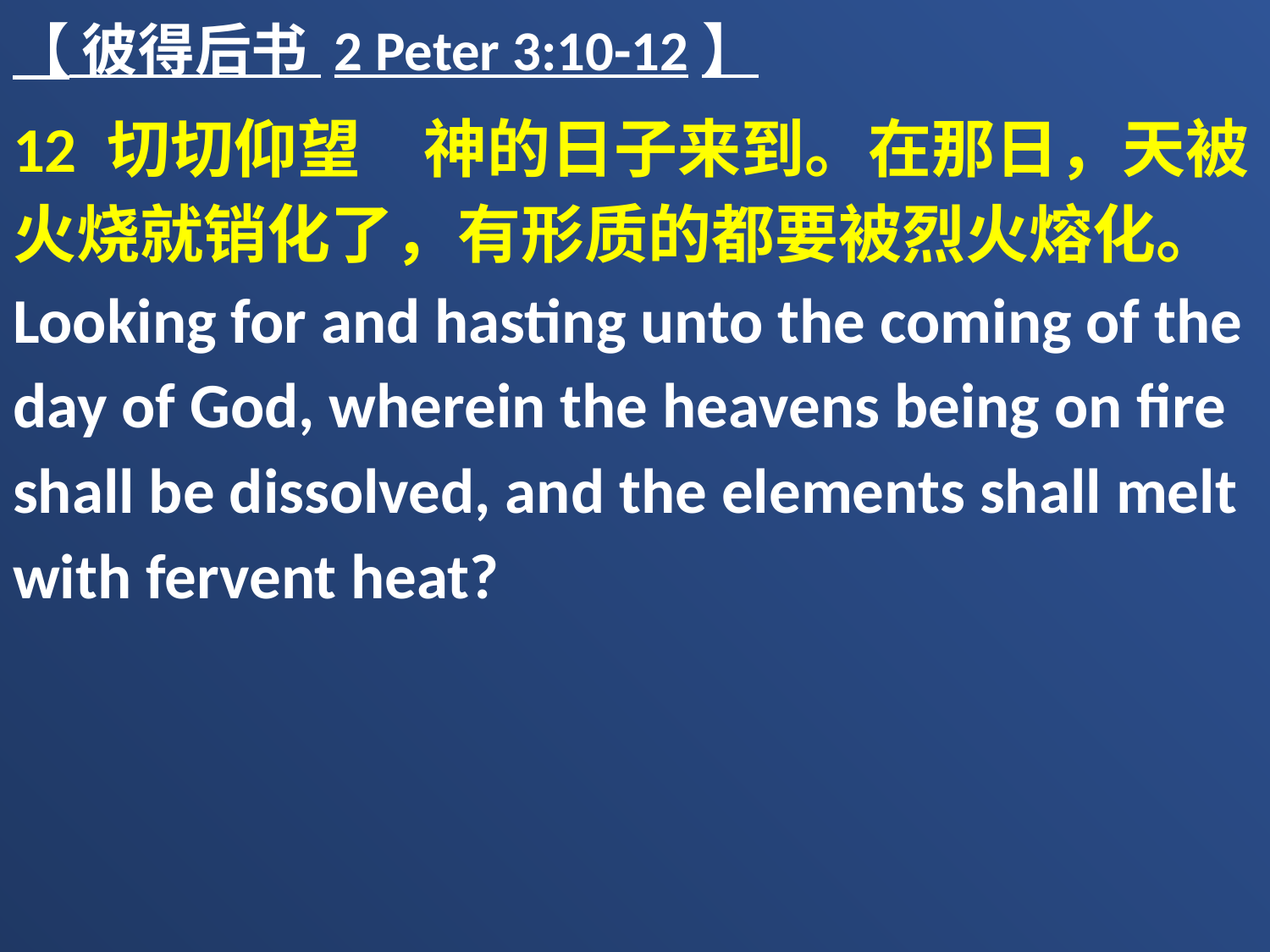

【 彼得后书 2 Peter 3:10-12】
12 切切仰望　神的日子来到。在那日，天被火烧就销化了，有形质的都要被烈火熔化。 Looking for and hasting unto the coming of the day of God, wherein the heavens being on fire shall be dissolved, and the elements shall melt with fervent heat?